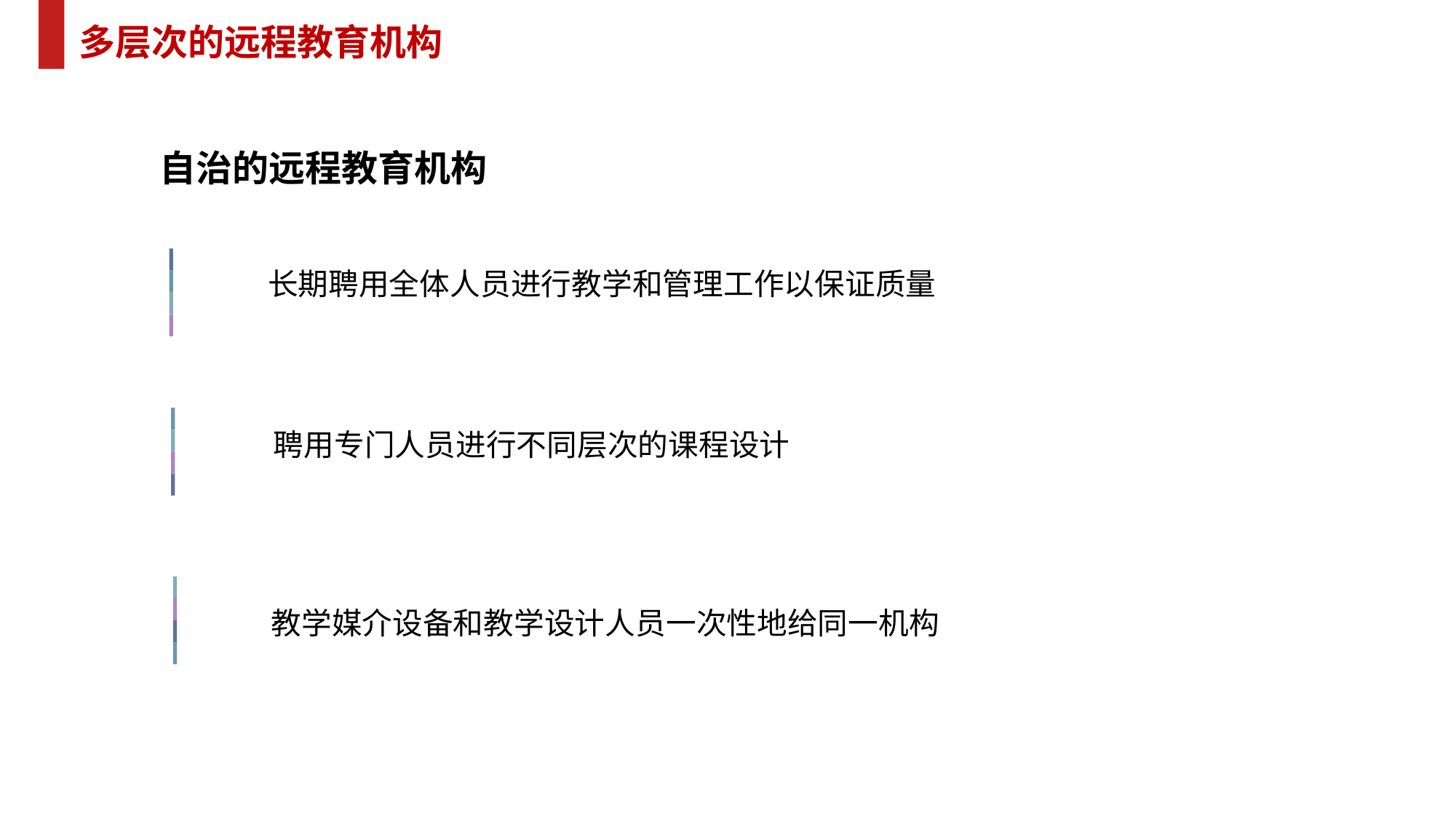

多层次的远程教育机构
自治的远程教育机构

长期聘用全体人员进行教学和管理工作以保证质量
聘用专门人员进行不同层次的课程设计

教学媒介设备和教学设计人员一次性地给同一机构